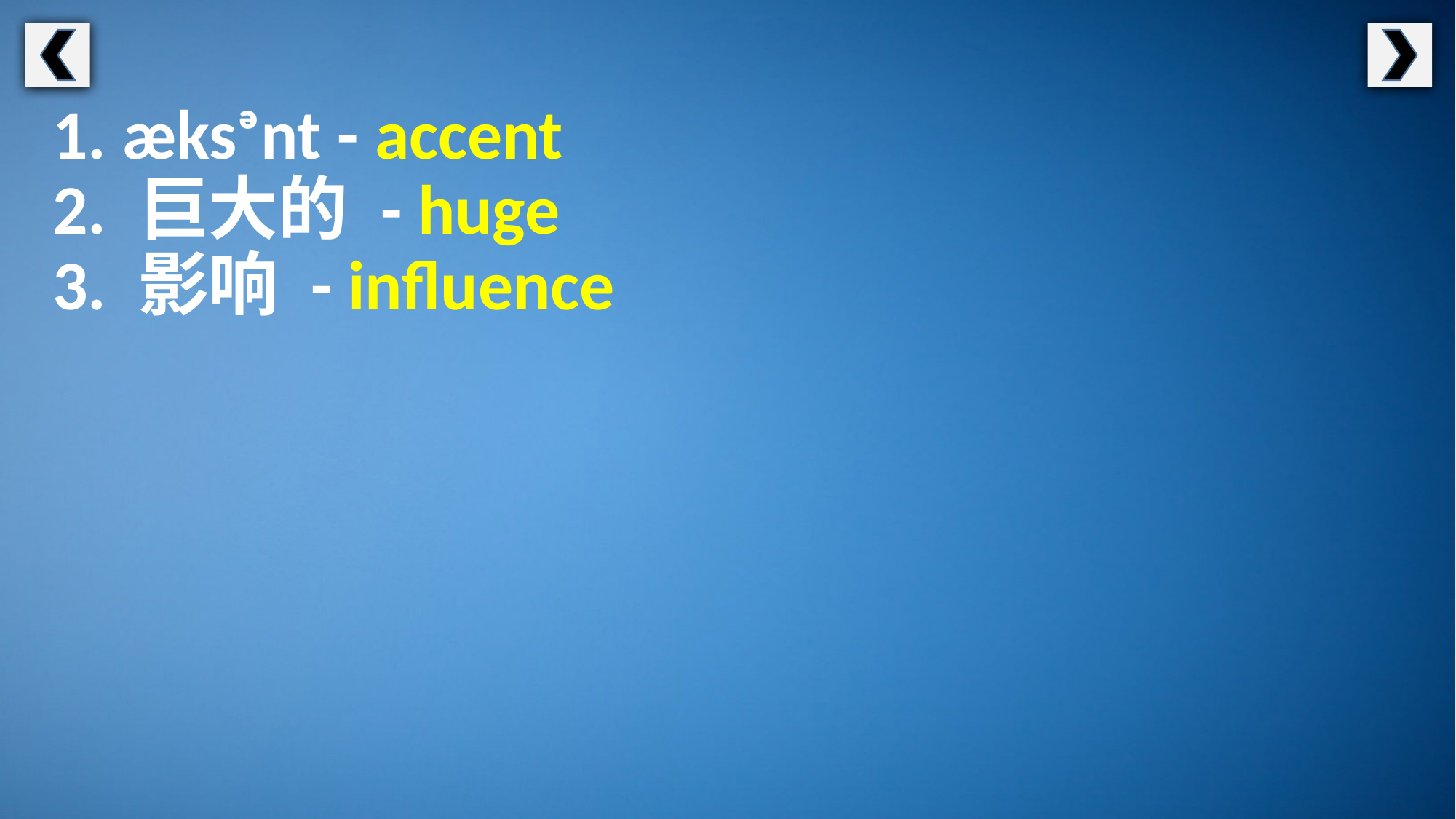

1. æksᵊnt - accent
2. 巨大的 - huge
3. 影响 - influence